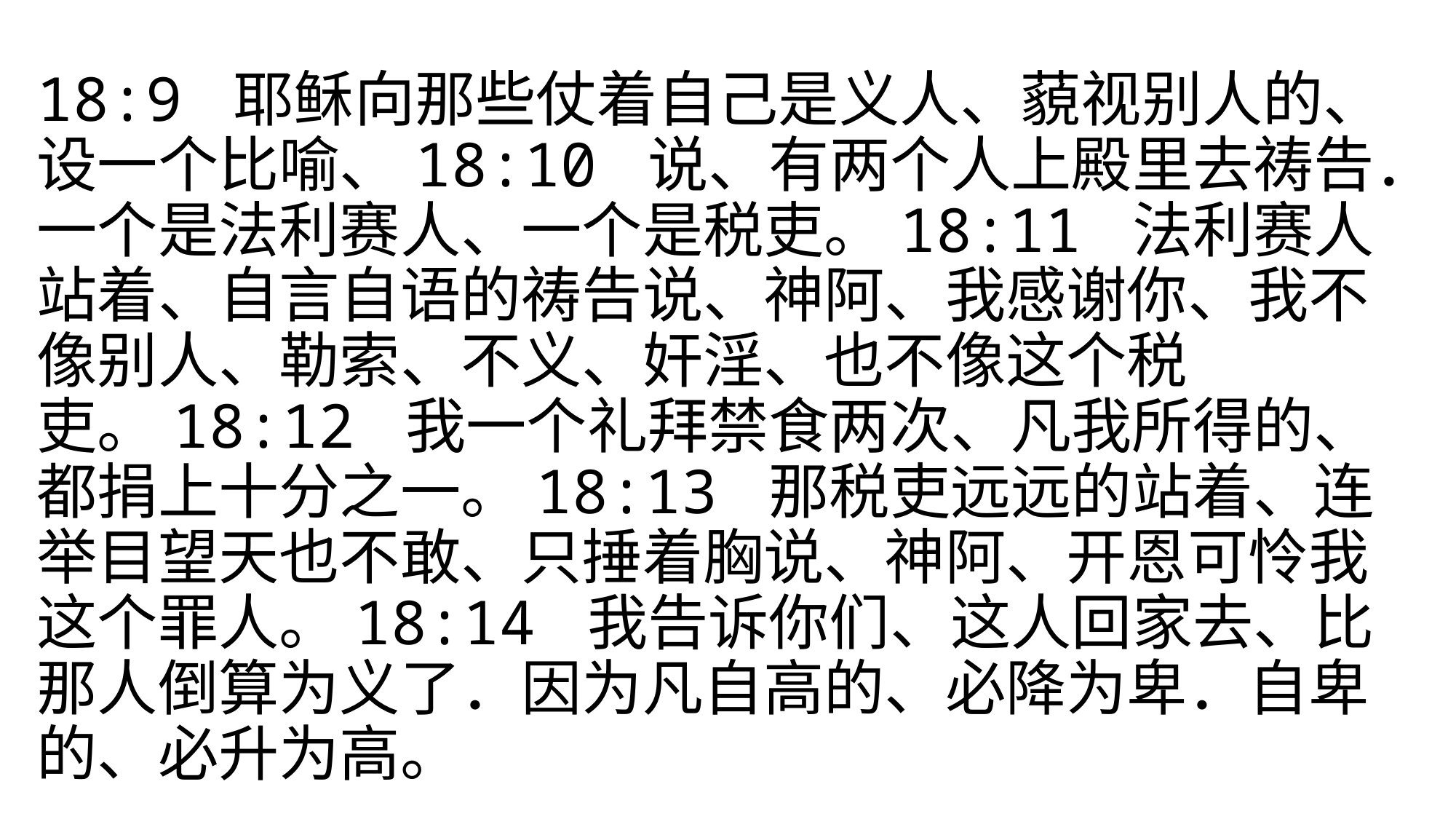

#
18:9 耶稣向那些仗着自己是义人、藐视别人的、设一个比喻、18:10 说、有两个人上殿里去祷告．一个是法利赛人、一个是税吏。18:11 法利赛人站着、自言自语的祷告说、神阿、我感谢你、我不像别人、勒索、不义、奸淫、也不像这个税吏。18:12 我一个礼拜禁食两次、凡我所得的、都捐上十分之一。18:13 那税吏远远的站着、连举目望天也不敢、只捶着胸说、神阿、开恩可怜我这个罪人。18:14 我告诉你们、这人回家去、比那人倒算为义了．因为凡自高的、必降为卑．自卑的、必升为高。